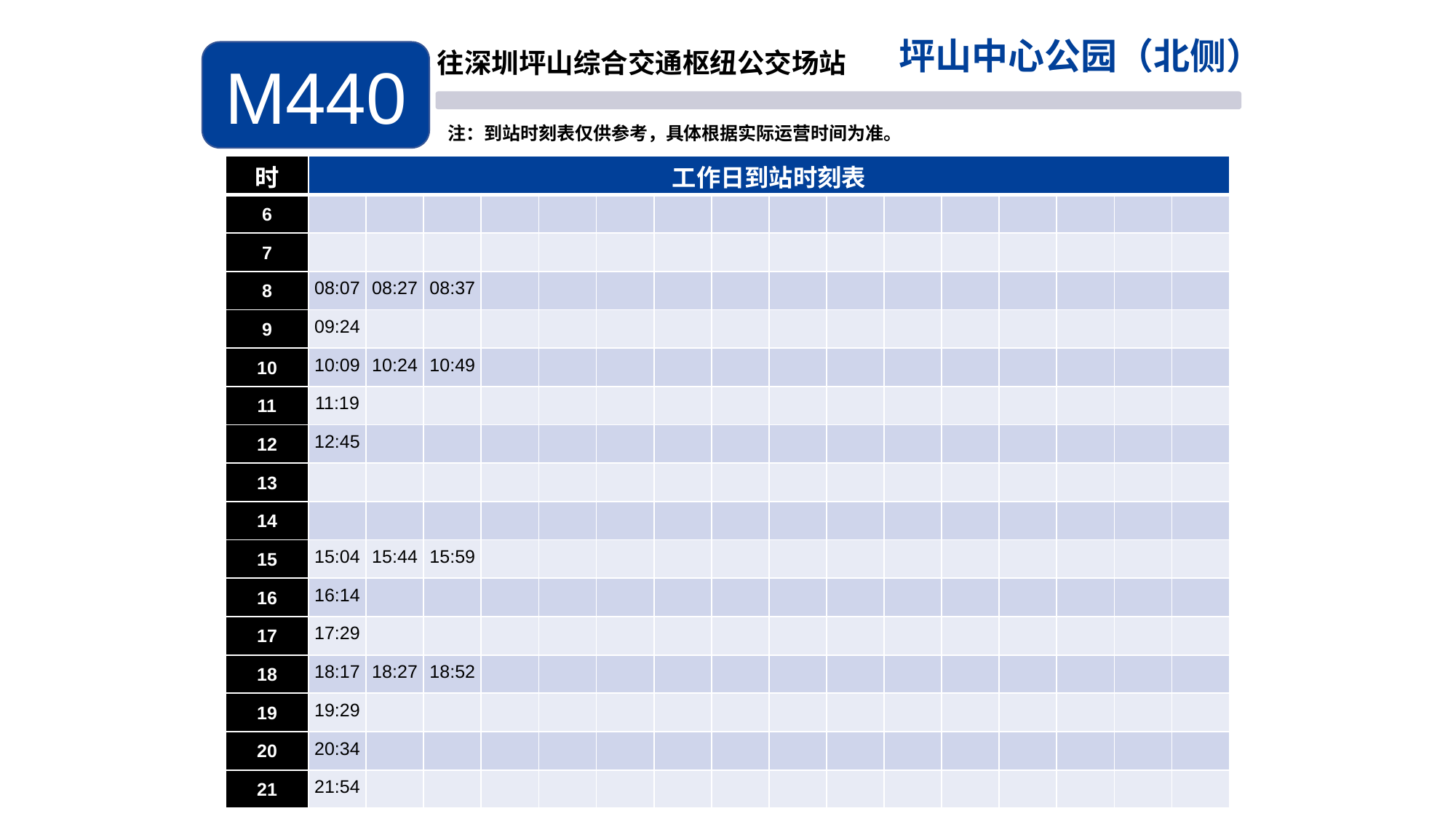

坪山中心公园（北侧）
M440
往深圳坪山综合交通枢纽公交场站

注：到站时刻表仅供参考，具体根据实际运营时间为准。
| 时 | 工作日到站时刻表 |  |  |  |  |  |  |  |  |  |  |  |  |  |  |  |
| --- | --- | --- | --- | --- | --- | --- | --- | --- | --- | --- | --- | --- | --- | --- | --- | --- |
| 6 |  |  |  |  |  |  |  |  |  |  |  |  |  |  |  |  |
| 7 |  |  |  |  |  |  |  |  |  |  |  |  |  |  |  |  |
| 8 | 08:07 | 08:27 | 08:37 |  |  |  |  |  |  |  |  |  |  |  |  |  |
| 9 | 09:24 |  |  |  |  |  |  |  |  |  |  |  |  |  |  |  |
| 10 | 10:09 | 10:24 | 10:49 |  |  |  |  |  |  |  |  |  |  |  |  |  |
| 11 | 11:19 |  |  |  |  |  |  |  |  |  |  |  |  |  |  |  |
| 12 | 12:45 |  |  |  |  |  |  |  |  |  |  |  |  |  |  |  |
| 13 |  |  |  |  |  |  |  |  |  |  |  |  |  |  |  |  |
| 14 |  |  |  |  |  |  |  |  |  |  |  |  |  |  |  |  |
| 15 | 15:04 | 15:44 | 15:59 |  |  |  |  |  |  |  |  |  |  |  |  |  |
| 16 | 16:14 |  |  |  |  |  |  |  |  |  |  |  |  |  |  |  |
| 17 | 17:29 |  |  |  |  |  |  |  |  |  |  |  |  |  |  |  |
| 18 | 18:17 | 18:27 | 18:52 |  |  |  |  |  |  |  |  |  |  |  |  |  |
| 19 | 19:29 |  |  |  |  |  |  |  |  |  |  |  |  |  |  |  |
| 20 | 20:34 |  |  |  |  |  |  |  |  |  |  |  |  |  |  |  |
| 21 | 21:54 |  |  |  |  |  |  |  |  |  |  |  |  |  |  |  |